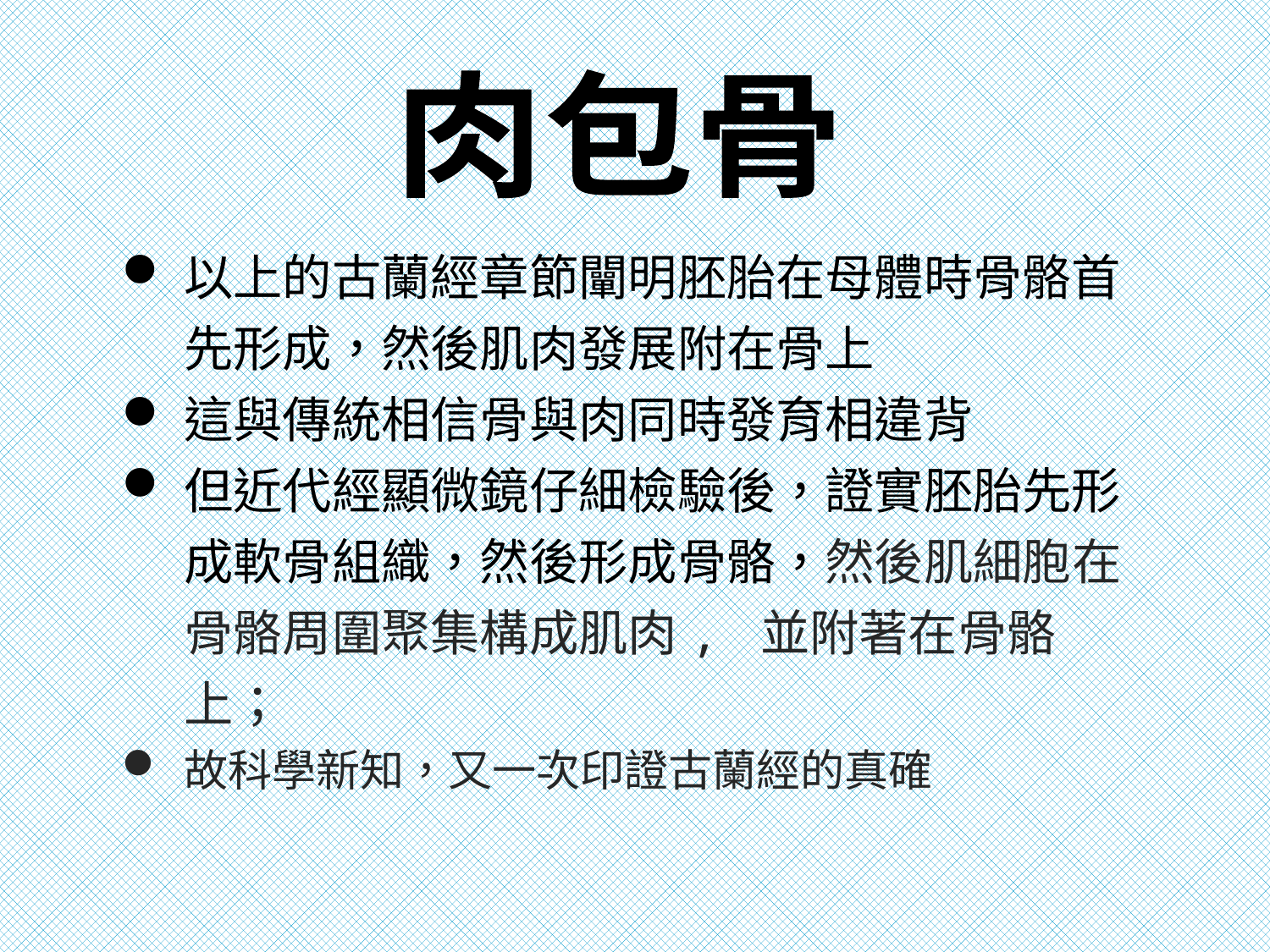

肉包骨
以上的古蘭經章節闡明胚胎在母體時骨骼首先形成，然後肌肉發展附在骨上
這與傳統相信骨與肉同時發育相違背
但近代經顯微鏡仔細檢驗後，證實胚胎先形成軟骨組織，然後形成骨骼，然後肌細胞在骨骼周圍聚集構成肌肉, 並附著在骨骼上；
故科學新知，又一次印證古蘭經的真確